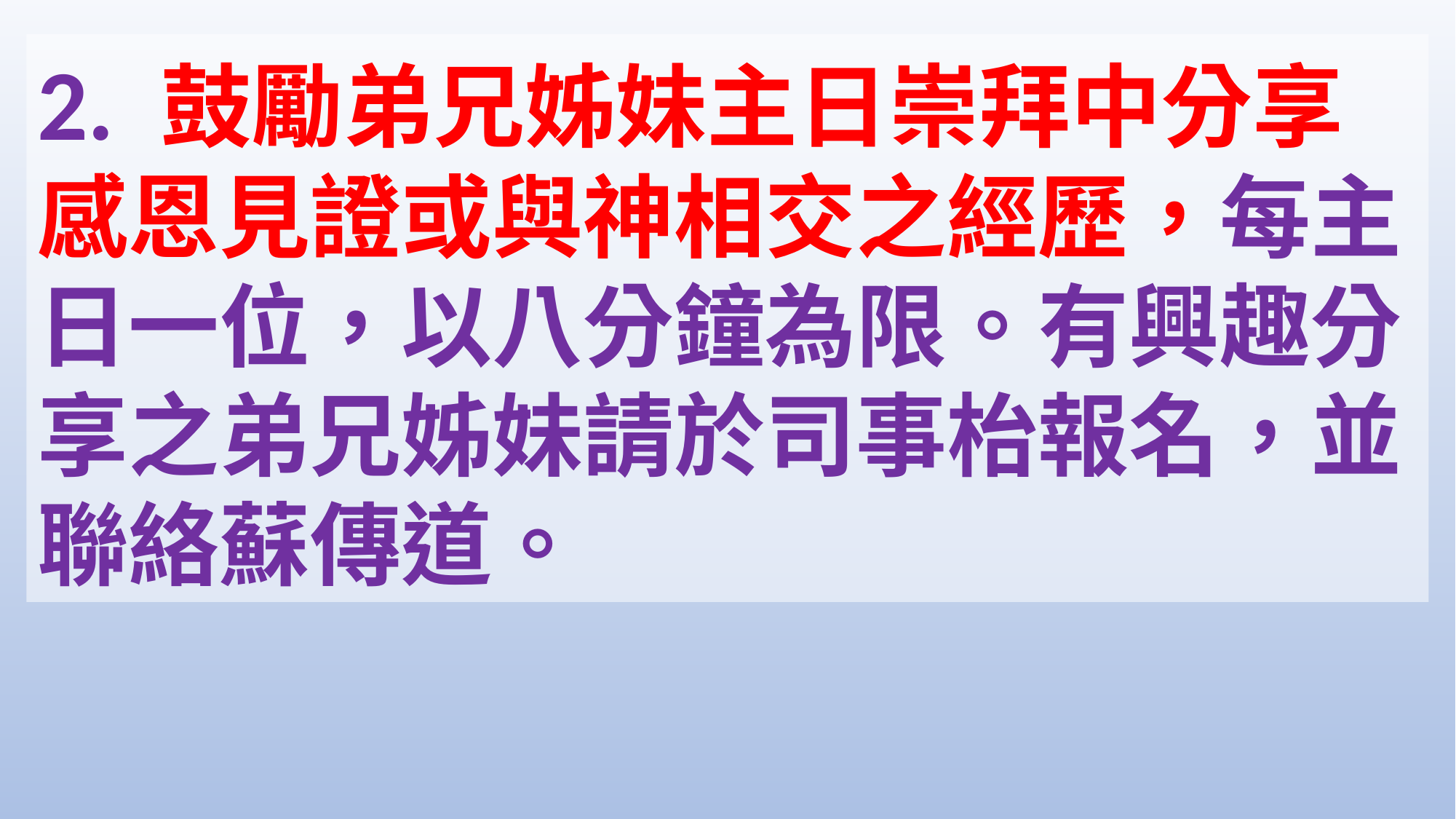

2. 鼓勵弟兄姊妹主日崇拜中分享感恩見證或與神相交之經歷，每主日一位，以八分鐘為限。有興趣分享之弟兄姊妹請於司事枱報名，並聯絡蘇傳道。